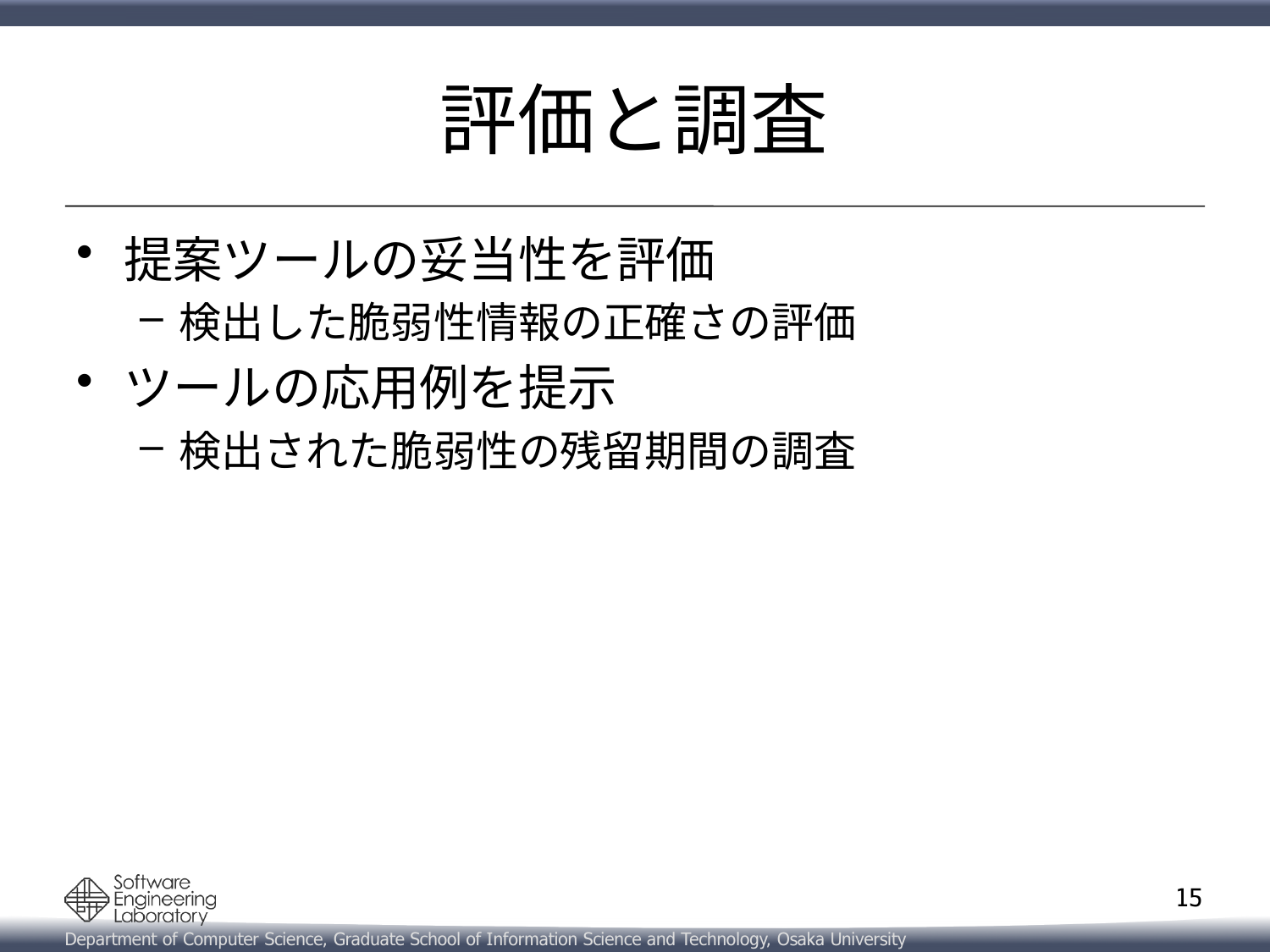

# 評価と調査
提案ツールの妥当性を評価
検出した脆弱性情報の正確さの評価
ツールの応用例を提示
検出された脆弱性の残留期間の調査

15